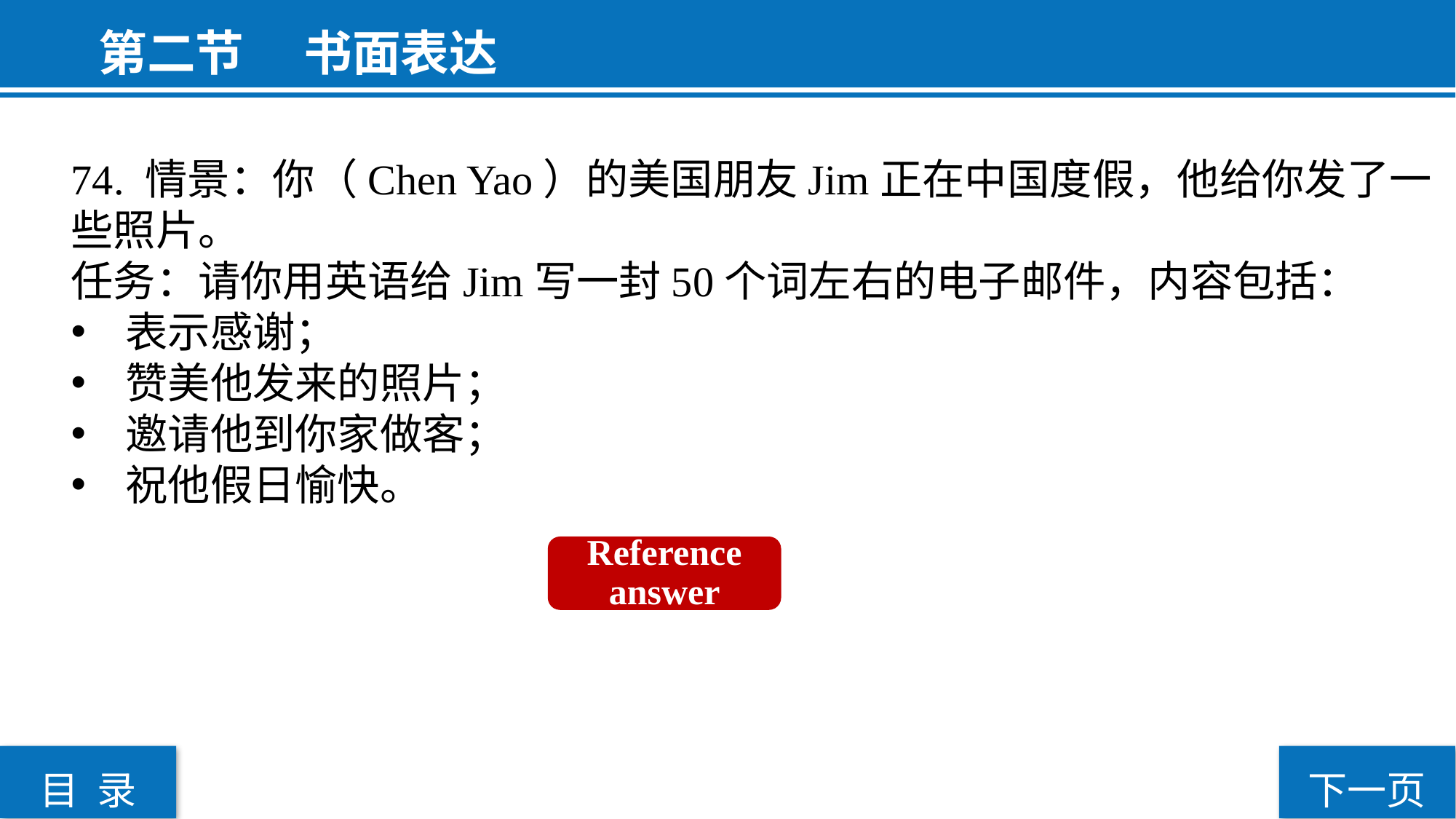

第二节  书面表达
74. 情景：你（Chen Yao）的美国朋友Jim正在中国度假，他给你发了一些照片。
任务：请你用英语给Jim写一封50个词左右的电子邮件，内容包括：
表示感谢；
赞美他发来的照片；
邀请他到你家做客；
祝他假日愉快。
Reference answer